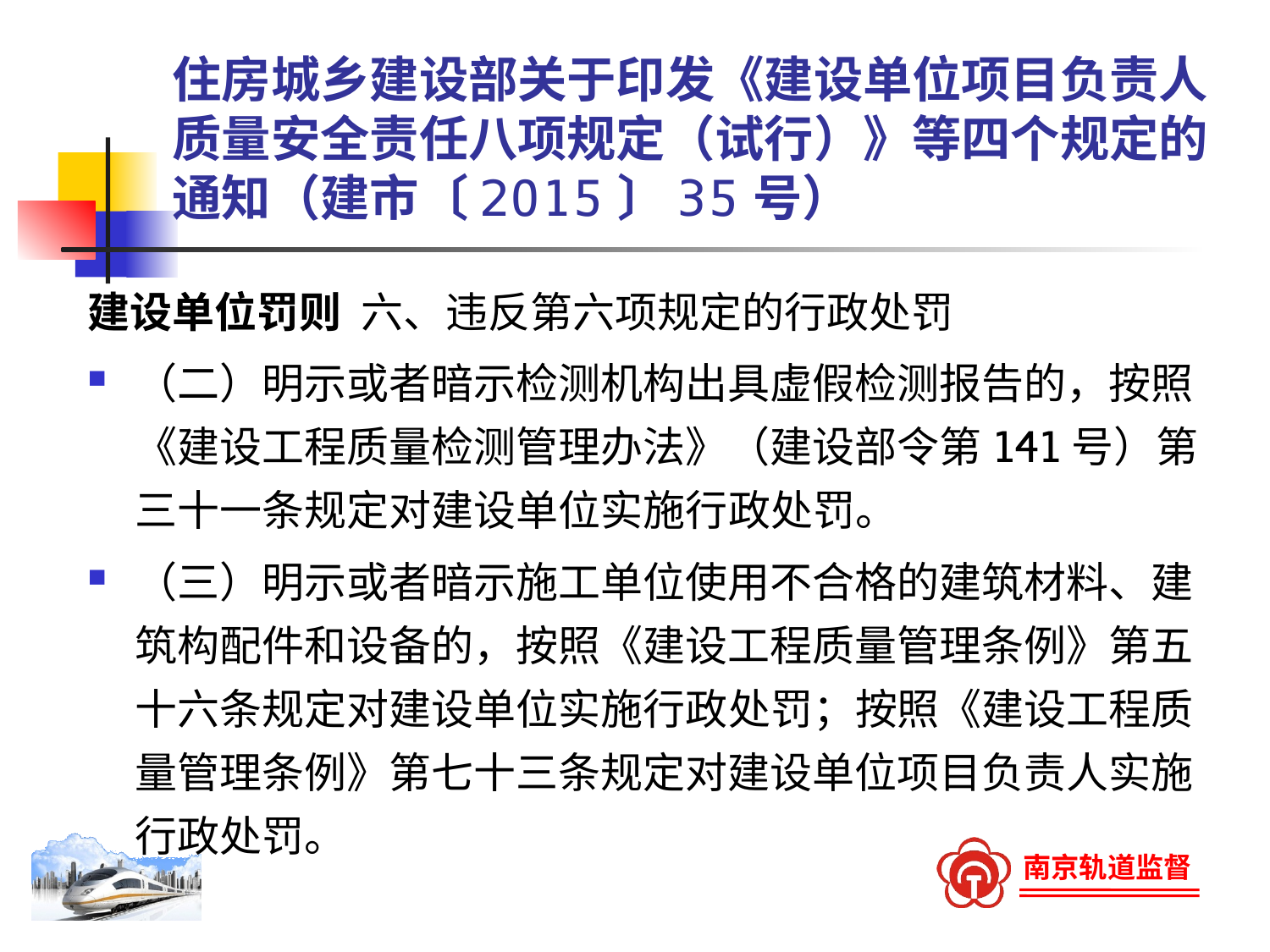

# 住房城乡建设部关于印发《建设单位项目负责人质量安全责任八项规定（试行）》等四个规定的通知（建市〔2015〕35号）
建设单位罚则  六、违反第六项规定的行政处罚
（二）明示或者暗示检测机构出具虚假检测报告的，按照《建设工程质量检测管理办法》（建设部令第141号）第三十一条规定对建设单位实施行政处罚。
（三）明示或者暗示施工单位使用不合格的建筑材料、建筑构配件和设备的，按照《建设工程质量管理条例》第五十六条规定对建设单位实施行政处罚；按照《建设工程质量管理条例》第七十三条规定对建设单位项目负责人实施行政处罚。